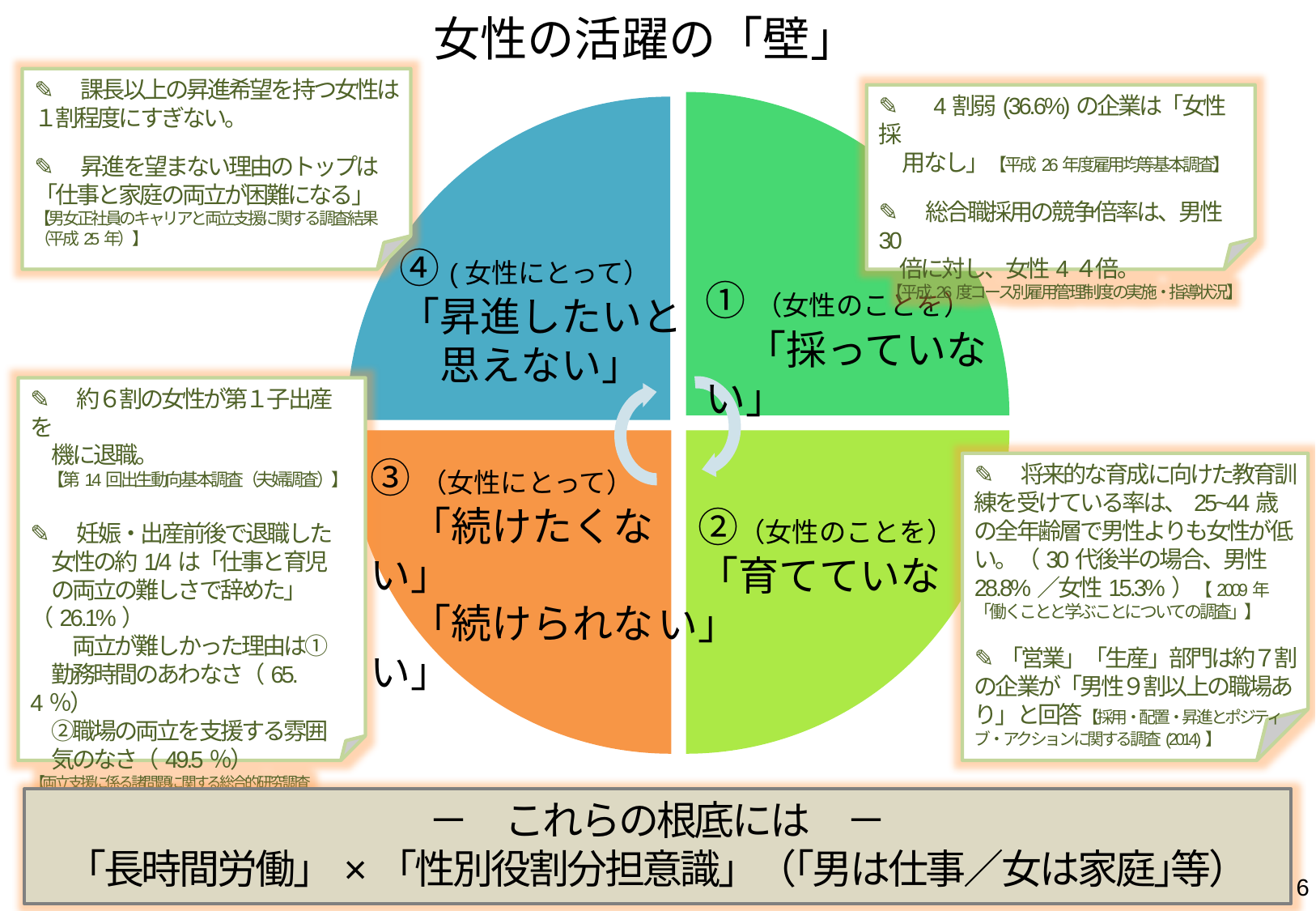

女性の活躍の「壁」

✎　課長以上の昇進希望を持つ女性は１割程度にすぎない。

✎　昇進を望まない理由のトップは
「仕事と家庭の両立が困難になる」
【男女正社員のキャリアと両立支援に関する調査結果（平成25年）】
✎　4割弱(36.6%)の企業は「女性採
　 用なし」【平成26年度雇用均等基本調査】

✎　総合職採用の競争倍率は、男性30
　倍に対し、女性4４倍。
【平成26度コース別雇用管理制度の実施・指導状況】

　④(女性にとって）
　「昇進したいと
　　思えない」
①（女性のことを）
　「採っていない」
✎　約６割の女性が第１子出産を
　機に退職。
　【第14回出生動向基本調査（夫婦調査）】

✎　妊娠・出産前後で退職した
　女性の約1/4は「仕事と育児
　の両立の難しさで辞めた」（26.1%）
　　両立が難しかった理由は①
　勤務時間のあわなさ（65.4％）
　②職場の両立を支援する雰囲
　気のなさ（49.5％）
【両立支援に係る諸問題に関する総合的研究調査
（平成20年）】
③（女性にとって）
　「続けたくない」
　「続けられない」
✎　将来的な育成に向けた教育訓練を受けている率は、25~44歳の全年齢層で男性よりも女性が低い。（30代後半の場合、男性28.8%／女性15.3%）【2009年「働くことと学ぶことについての調査」】

✎「営業」「生産」部門は約７割の企業が「男性９割以上の職場あり」と回答【採用・配置・昇進とポジティブ・アクションに関する調査(2014)】
　②（女性のことを）
　「育てていない」
－　これらの根底には　－
「長時間労働」×「性別役割分担意識」（｢男は仕事／女は家庭｣等）
6
6